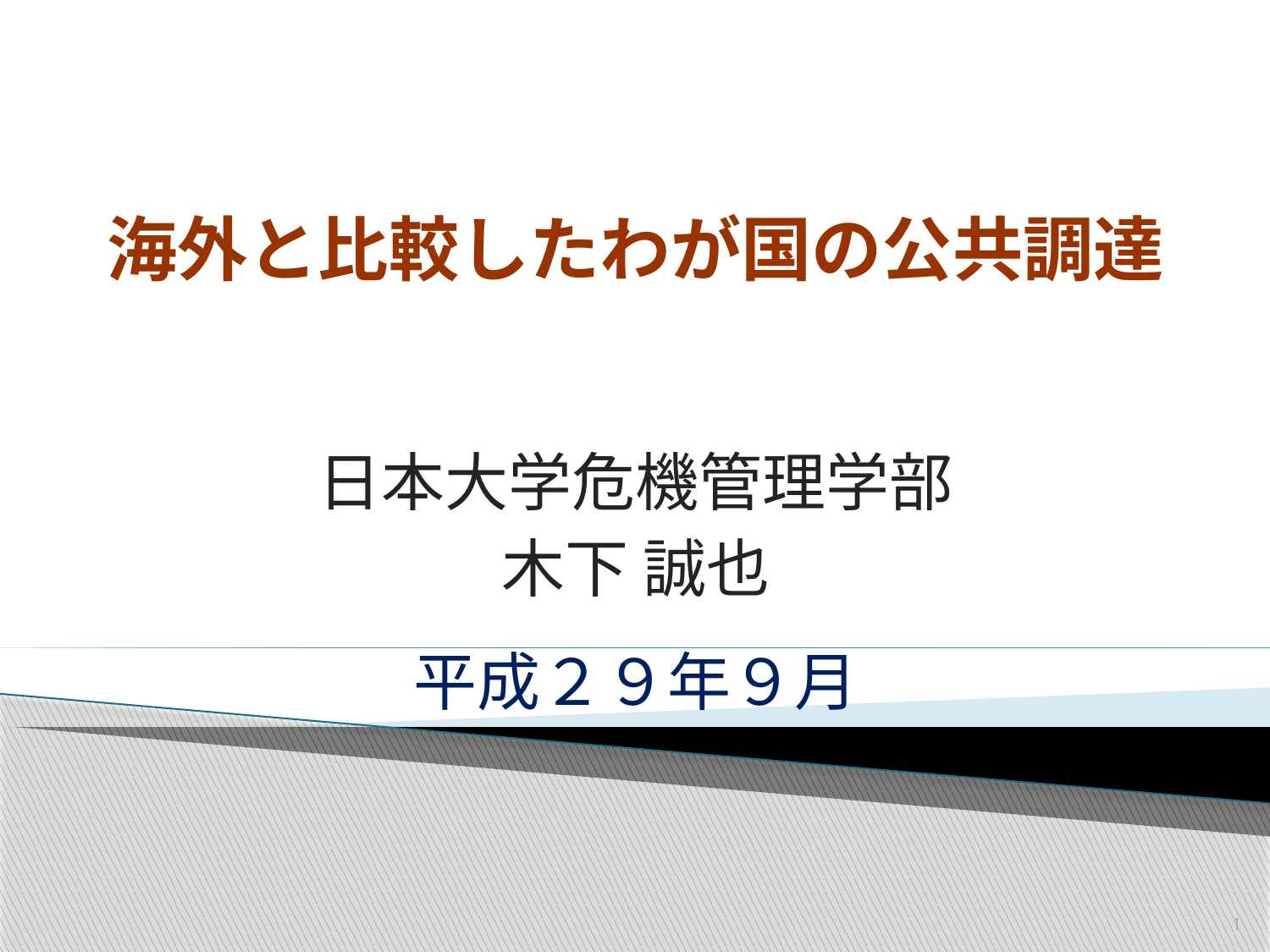

# 海外と比較したわが国の公共調達
日本大学危機管理学部
木下 誠也
平成２９年９月
1